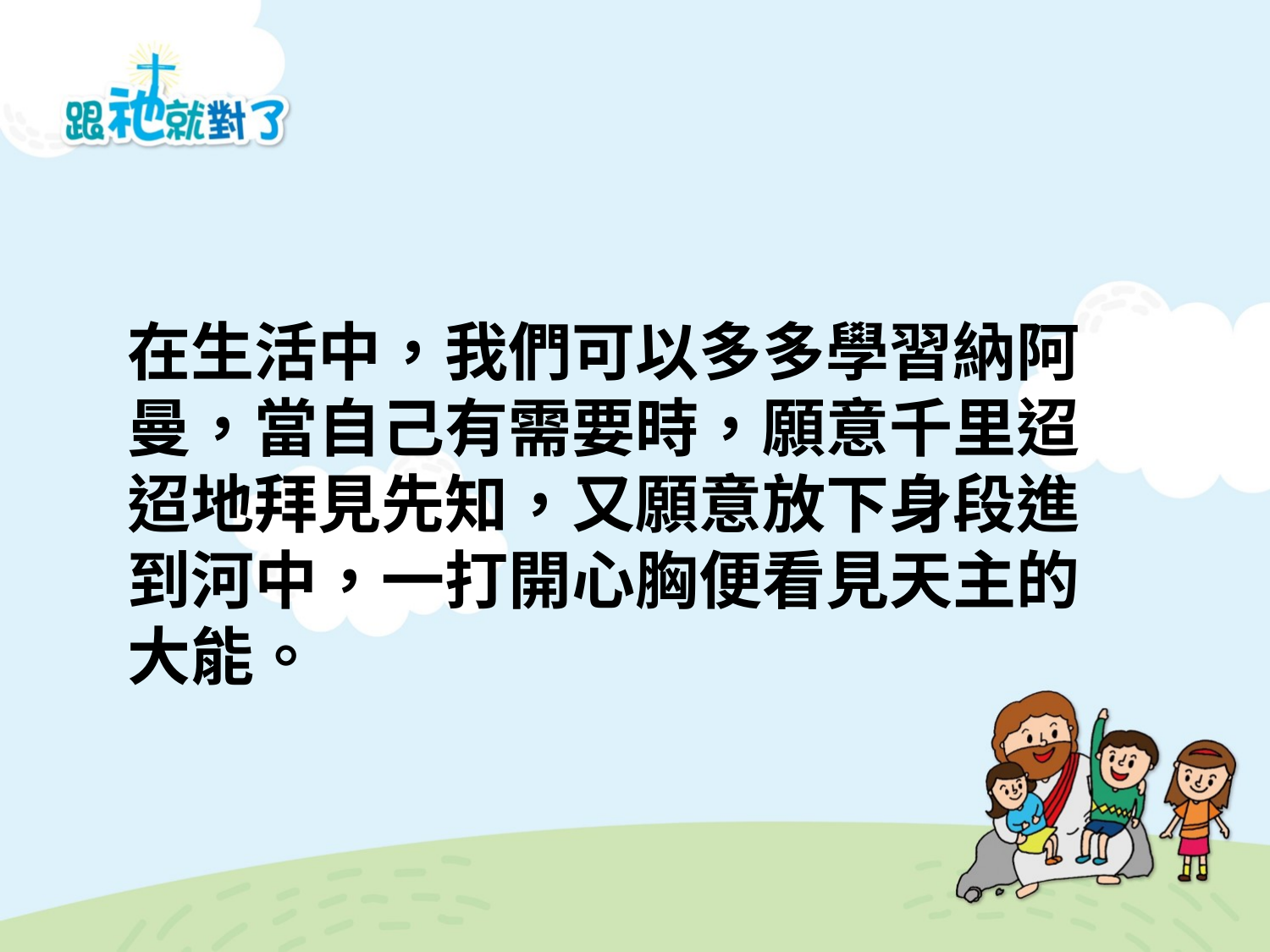

在生活中，我們可以多多學習納阿曼，當自己有需要時，願意千里迢迢地拜見先知，又願意放下身段進到河中，一打開心胸便看見天主的大能。